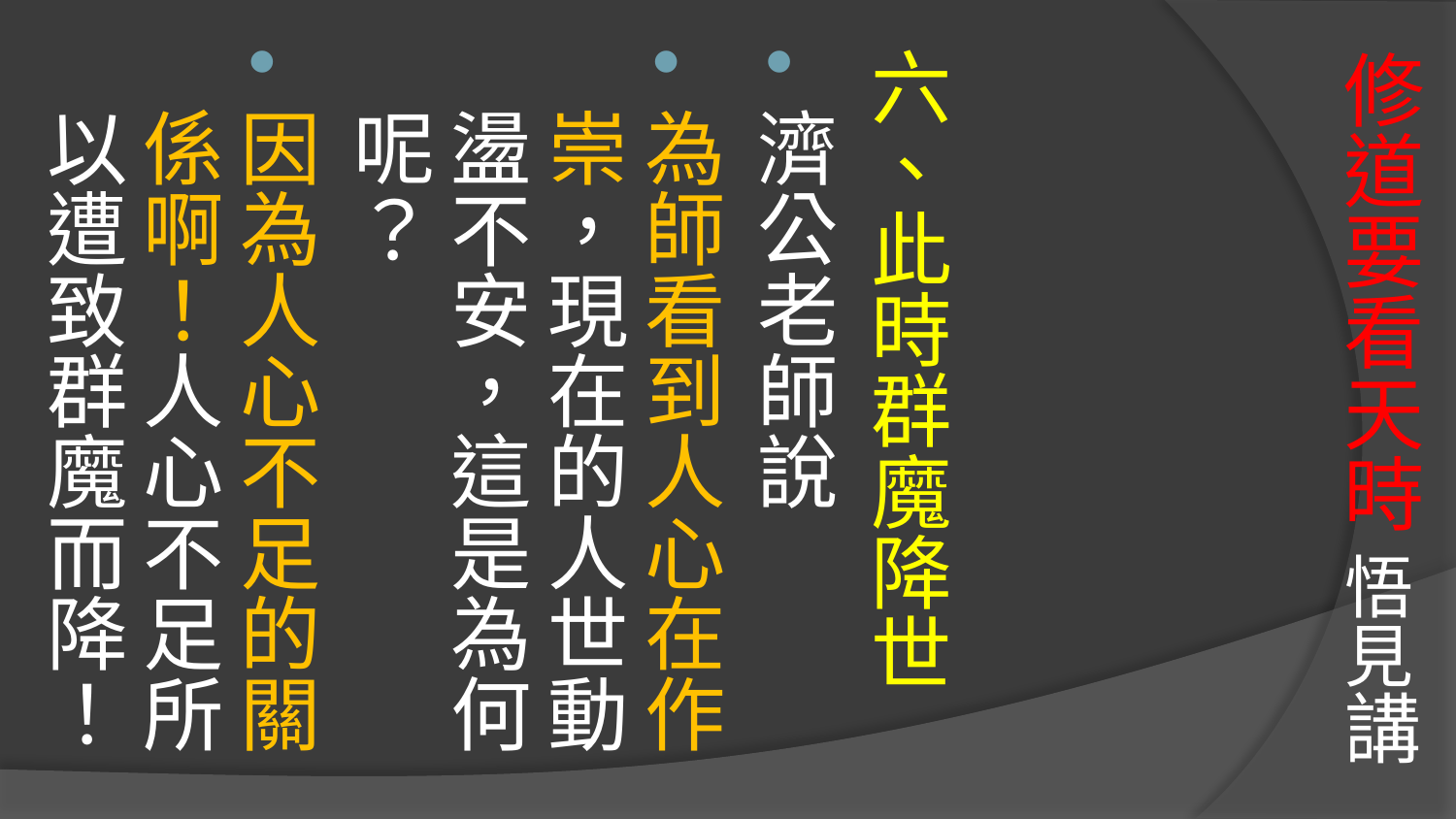

# 修道要看天時 悟見講
六、此時群魔降世
濟公老師說
為師看到人心在作崇，現在的人世動盪不安，這是為何呢？
因為人心不足的關係啊！人心不足所以遭致群魔而降！